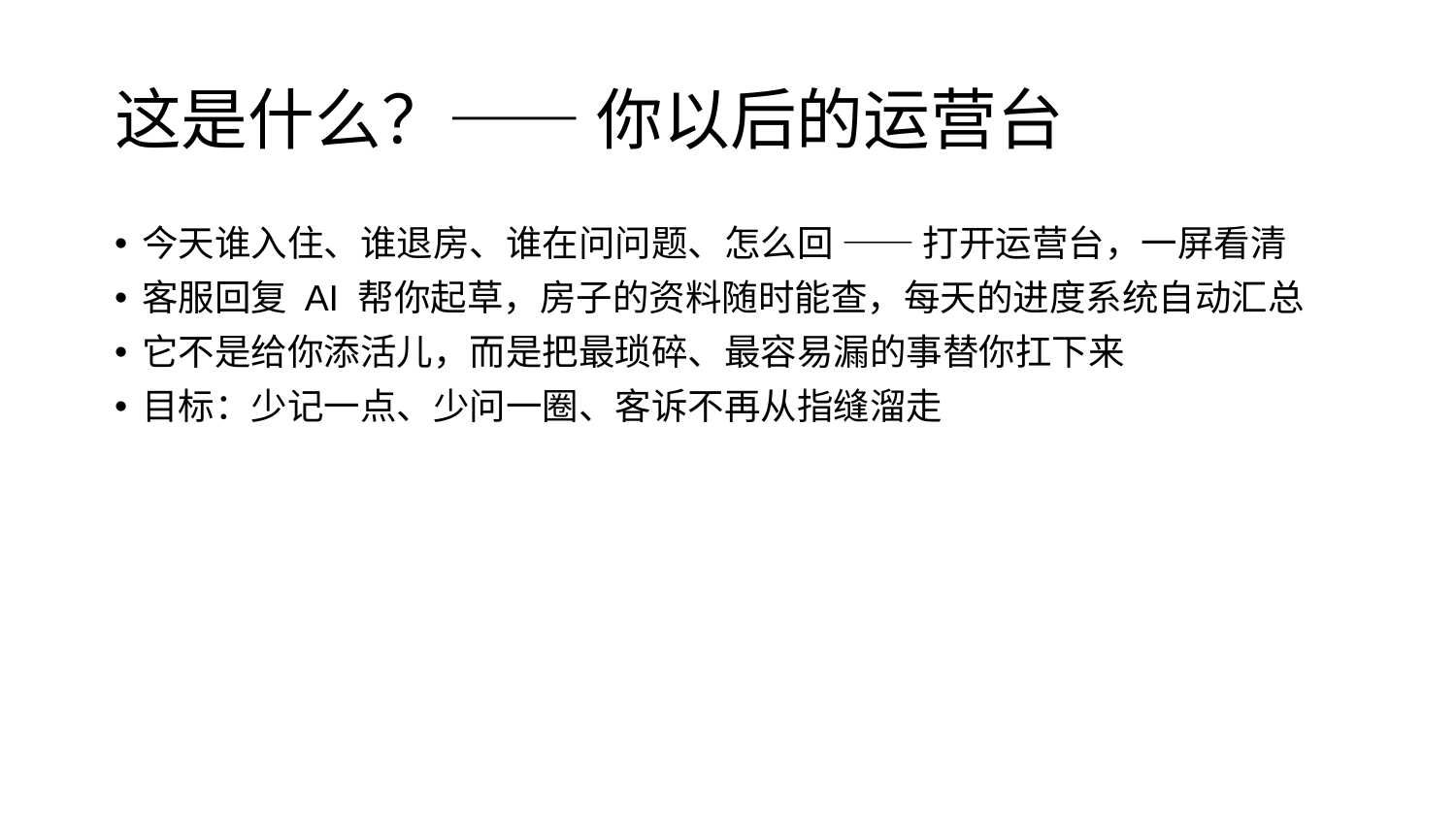

# 这是什么？—— 你以后的运营台
今天谁入住、谁退房、谁在问问题、怎么回 —— 打开运营台，一屏看清
客服回复 AI 帮你起草，房子的资料随时能查，每天的进度系统自动汇总
它不是给你添活儿，而是把最琐碎、最容易漏的事替你扛下来
目标：少记一点、少问一圈、客诉不再从指缝溜走